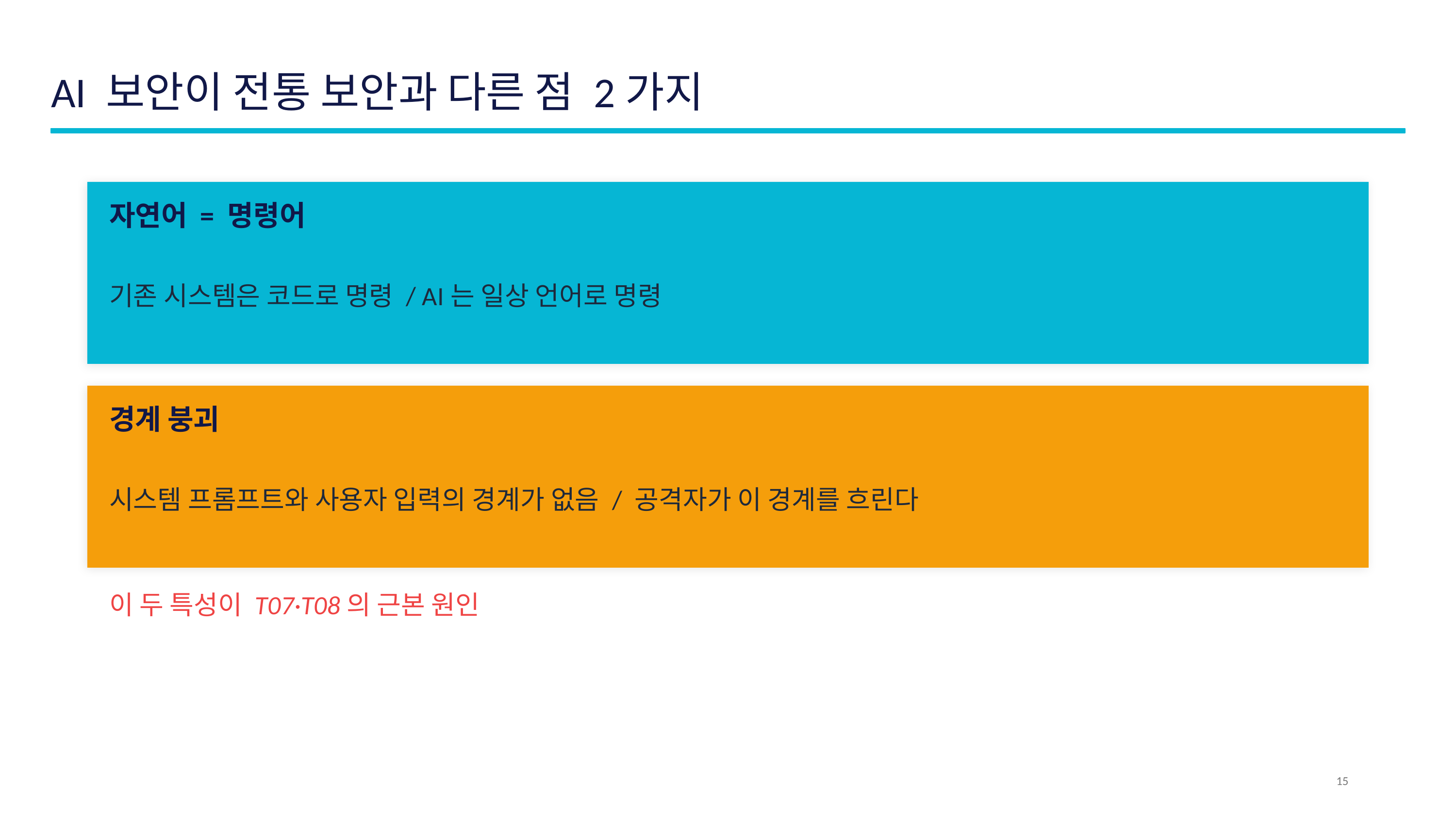

AI 보안이 전통 보안과 다른 점 2가지

자연어 = 명령어
기존 시스템은 코드로 명령 / AI는 일상 언어로 명령

경계 붕괴
시스템 프롬프트와 사용자 입력의 경계가 없음 / 공격자가 이 경계를 흐린다
이 두 특성이 T07·T08의 근본 원인
15